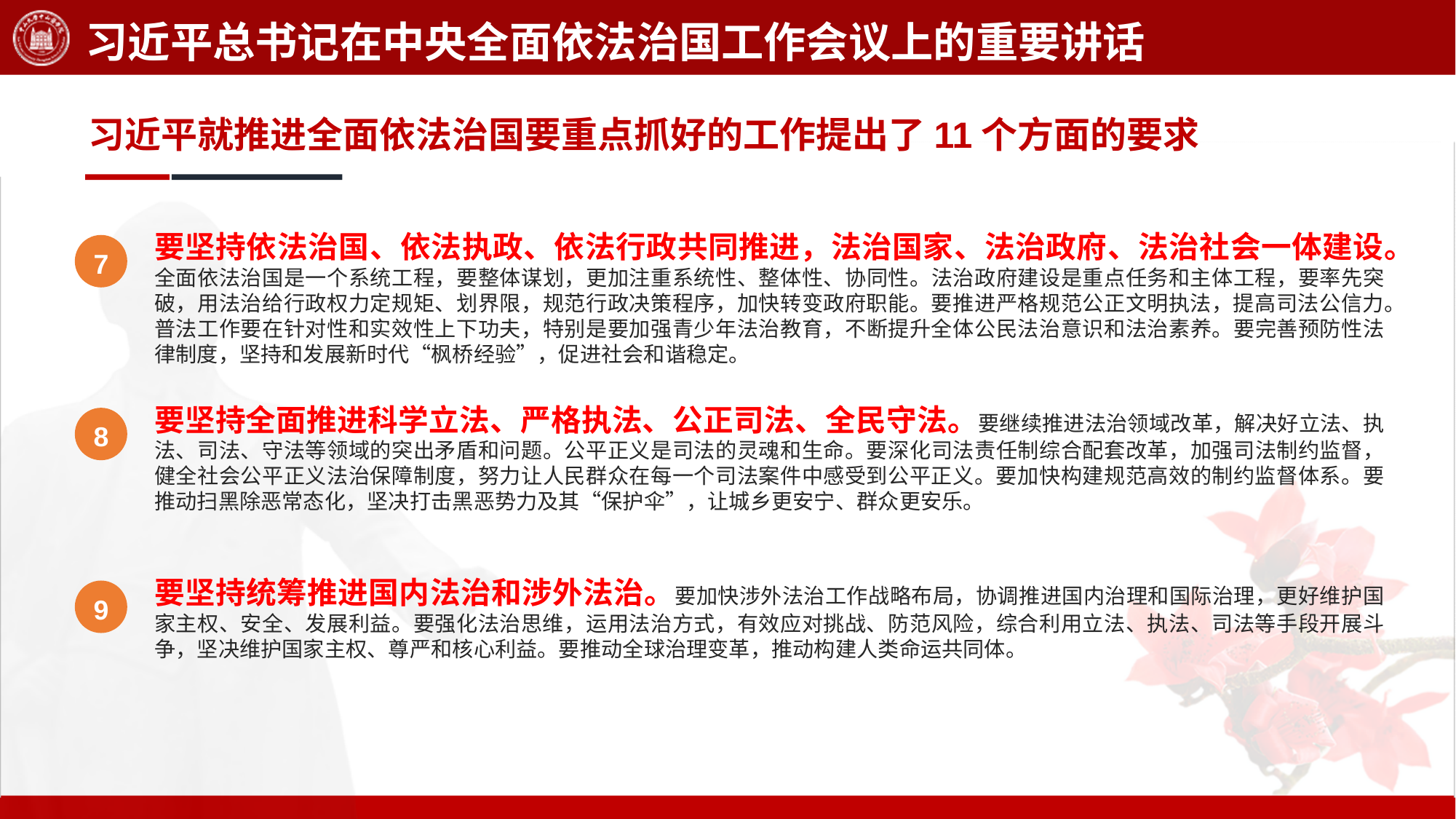

习近平总书记在中央全面依法治国工作会议上的重要讲话
习近平就推进全面依法治国要重点抓好的工作提出了11个方面的要求

要坚持依法治国、依法执政、依法行政共同推进，法治国家、法治政府、法治社会一体建设。全面依法治国是一个系统工程，要整体谋划，更加注重系统性、整体性、协同性。法治政府建设是重点任务和主体工程，要率先突破，用法治给行政权力定规矩、划界限，规范行政决策程序，加快转变政府职能。要推进严格规范公正文明执法，提高司法公信力。普法工作要在针对性和实效性上下功夫，特别是要加强青少年法治教育，不断提升全体公民法治意识和法治素养。要完善预防性法律制度，坚持和发展新时代“枫桥经验”，促进社会和谐稳定。
7
要坚持全面推进科学立法、严格执法、公正司法、全民守法。要继续推进法治领域改革，解决好立法、执法、司法、守法等领域的突出矛盾和问题。公平正义是司法的灵魂和生命。要深化司法责任制综合配套改革，加强司法制约监督，健全社会公平正义法治保障制度，努力让人民群众在每一个司法案件中感受到公平正义。要加快构建规范高效的制约监督体系。要推动扫黑除恶常态化，坚决打击黑恶势力及其“保护伞”，让城乡更安宁、群众更安乐。
8
要坚持统筹推进国内法治和涉外法治。要加快涉外法治工作战略布局，协调推进国内治理和国际治理，更好维护国家主权、安全、发展利益。要强化法治思维，运用法治方式，有效应对挑战、防范风险，综合利用立法、执法、司法等手段开展斗争，坚决维护国家主权、尊严和核心利益。要推动全球治理变革，推动构建人类命运共同体。
9